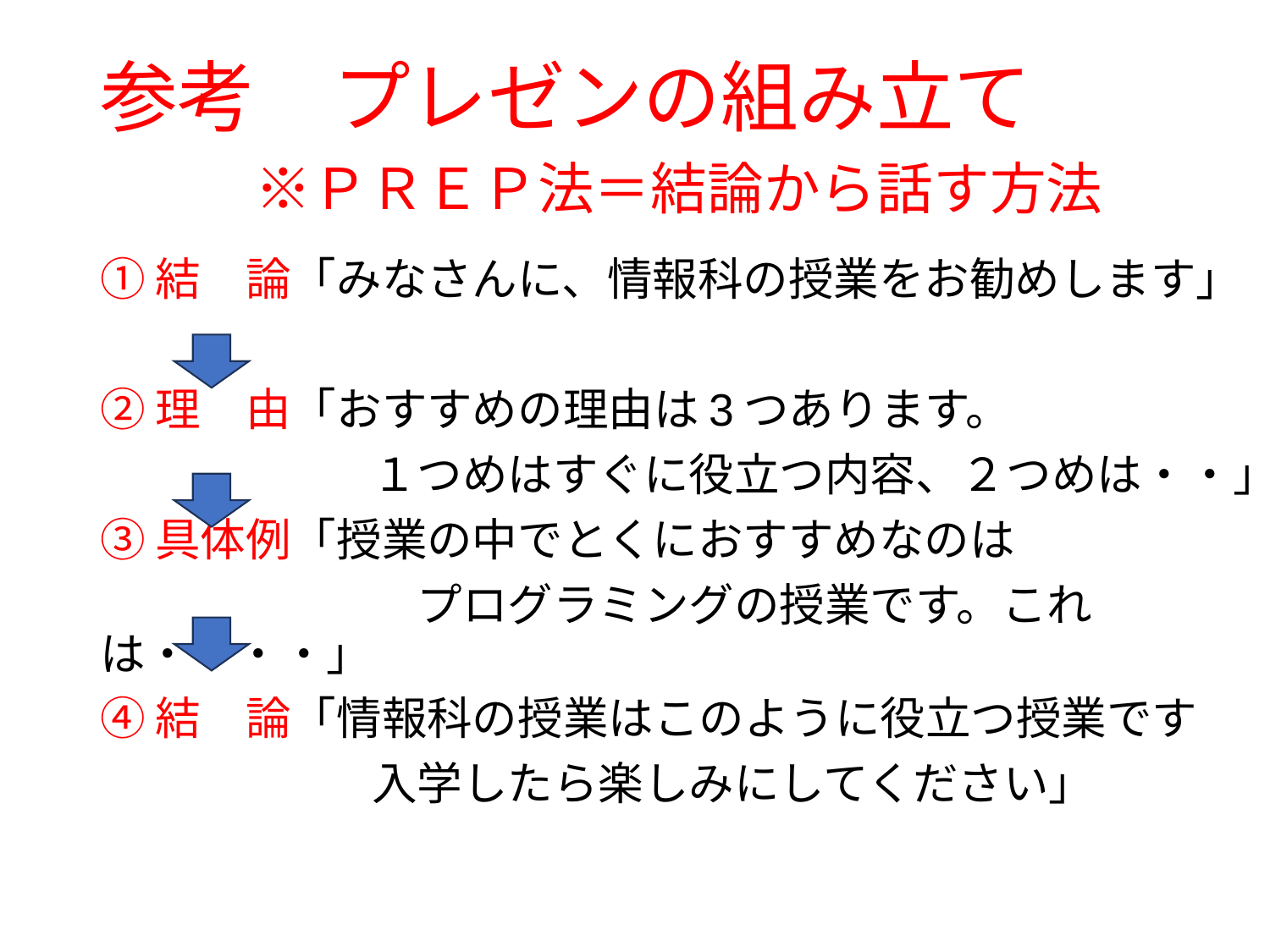

# 参考　プレゼンの組み立て 　　※ＰＲＥＰ法＝結論から話す方法
①結　論「みなさんに、情報科の授業をお勧めします」

②理　由「おすすめの理由は3つあります。
　　　　　　１つめはすぐに役立つ内容、２つめは・・」
③具体例「授業の中でとくにおすすめなのは
　　　　　　　プログラミングの授業です。これは・・・・」
④結　論「情報科の授業はこのように役立つ授業です
　　　　　　入学したら楽しみにしてください」